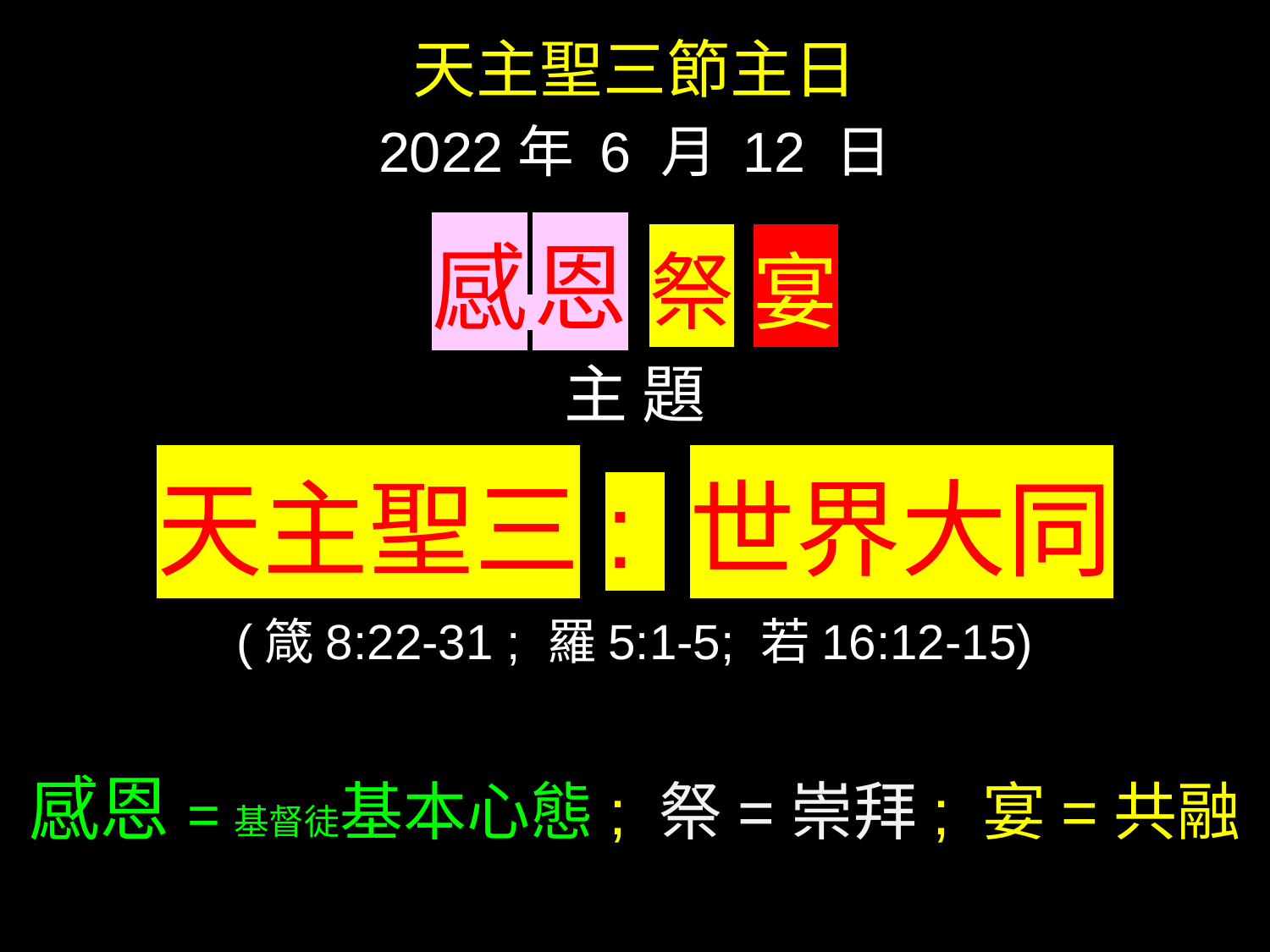

天主聖三節主日
2022年 6 月 12 日

感 恩 祭 宴

主 題
天主聖三: 世界大同
(箴8:22-31 ; 羅5:1-5; 若16:12-15)

感恩=基督徒基本心態; 祭=崇拜; 宴=共融